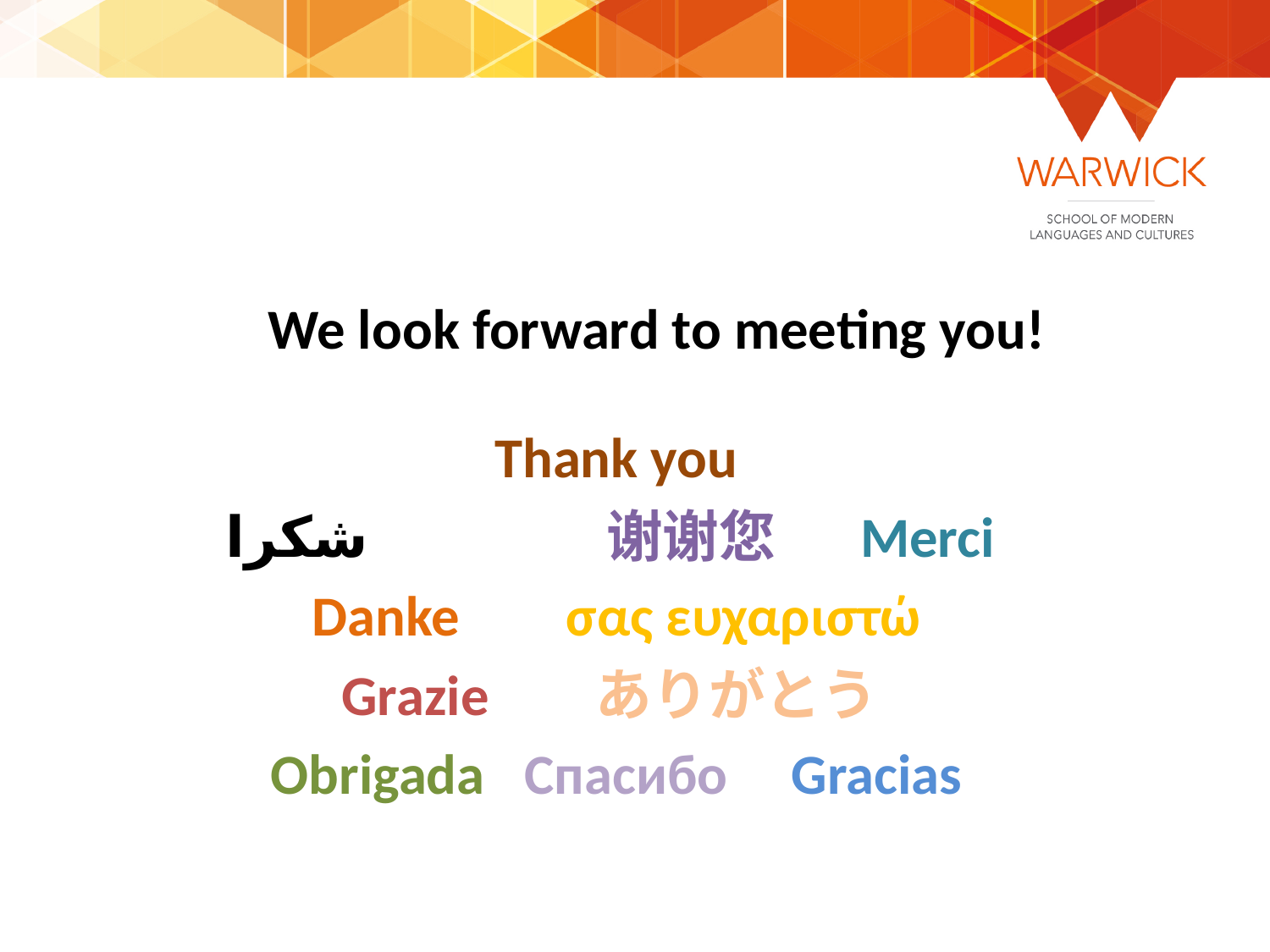

We look forward to meeting you!
Thank you
شكرا		谢谢您	Merci
Danke 	σας ευχαριστώ
Grazie	ありがとう
Obrigada	Спасибо 	 Gracias